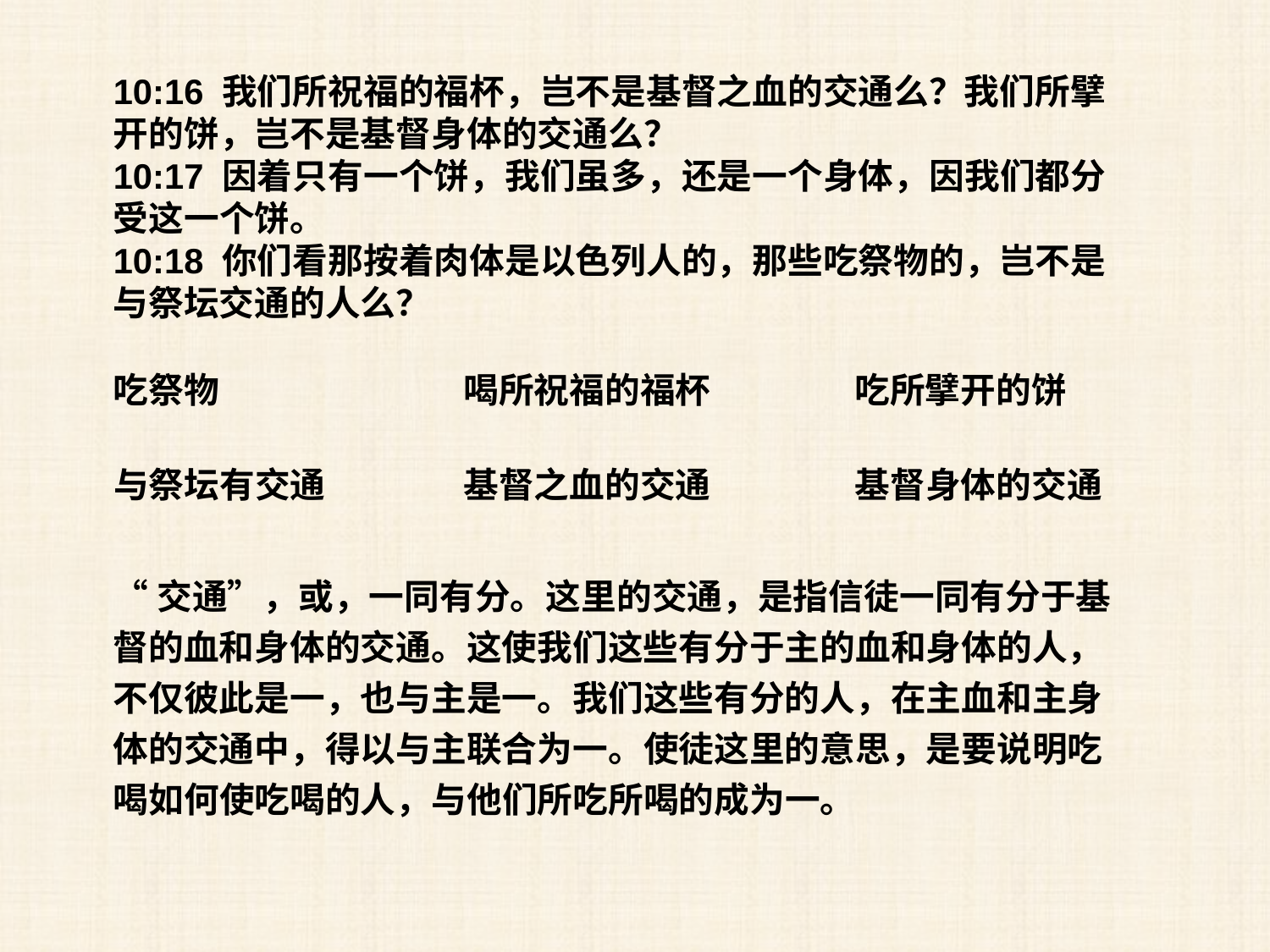

10:16 我们所祝福的福杯，岂不是基督之血的交通么？我们所擘开的饼，岂不是基督身体的交通么？
10:17 因着只有一个饼，我们虽多，还是一个身体，因我们都分受这一个饼。
10:18 你们看那按着肉体是以色列人的，那些吃祭物的，岂不是与祭坛交通的人么？
吃祭物
喝所祝福的福杯
吃所擘开的饼
与祭坛有交通
基督之血的交通
基督身体的交通
“交通”，或，一同有分。这里的交通，是指信徒一同有分于基督的血和身体的交通。这使我们这些有分于主的血和身体的人，不仅彼此是一，也与主是一。我们这些有分的人，在主血和主身体的交通中，得以与主联合为一。使徒这里的意思，是要说明吃喝如何使吃喝的人，与他们所吃所喝的成为一。